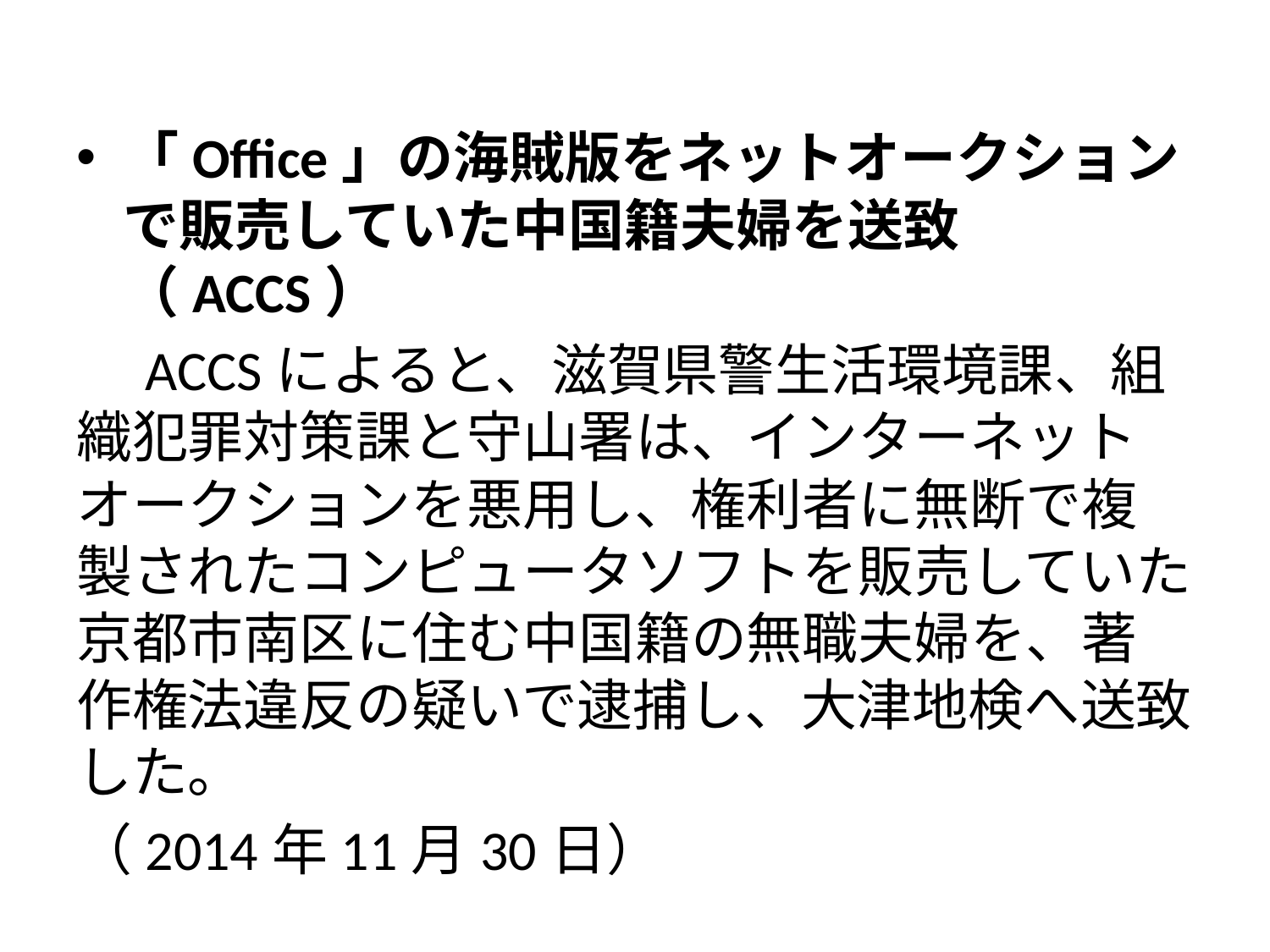

「Office」の海賊版をネットオークションで販売していた中国籍夫婦を送致（ACCS）
　ACCSによると、滋賀県警生活環境課、組織犯罪対策課と守山署は、インターネットオークションを悪用し、権利者に無断で複製されたコンピュータソフトを販売していた京都市南区に住む中国籍の無職夫婦を、著作権法違反の疑いで逮捕し、大津地検へ送致した。
（2014年11月30日）